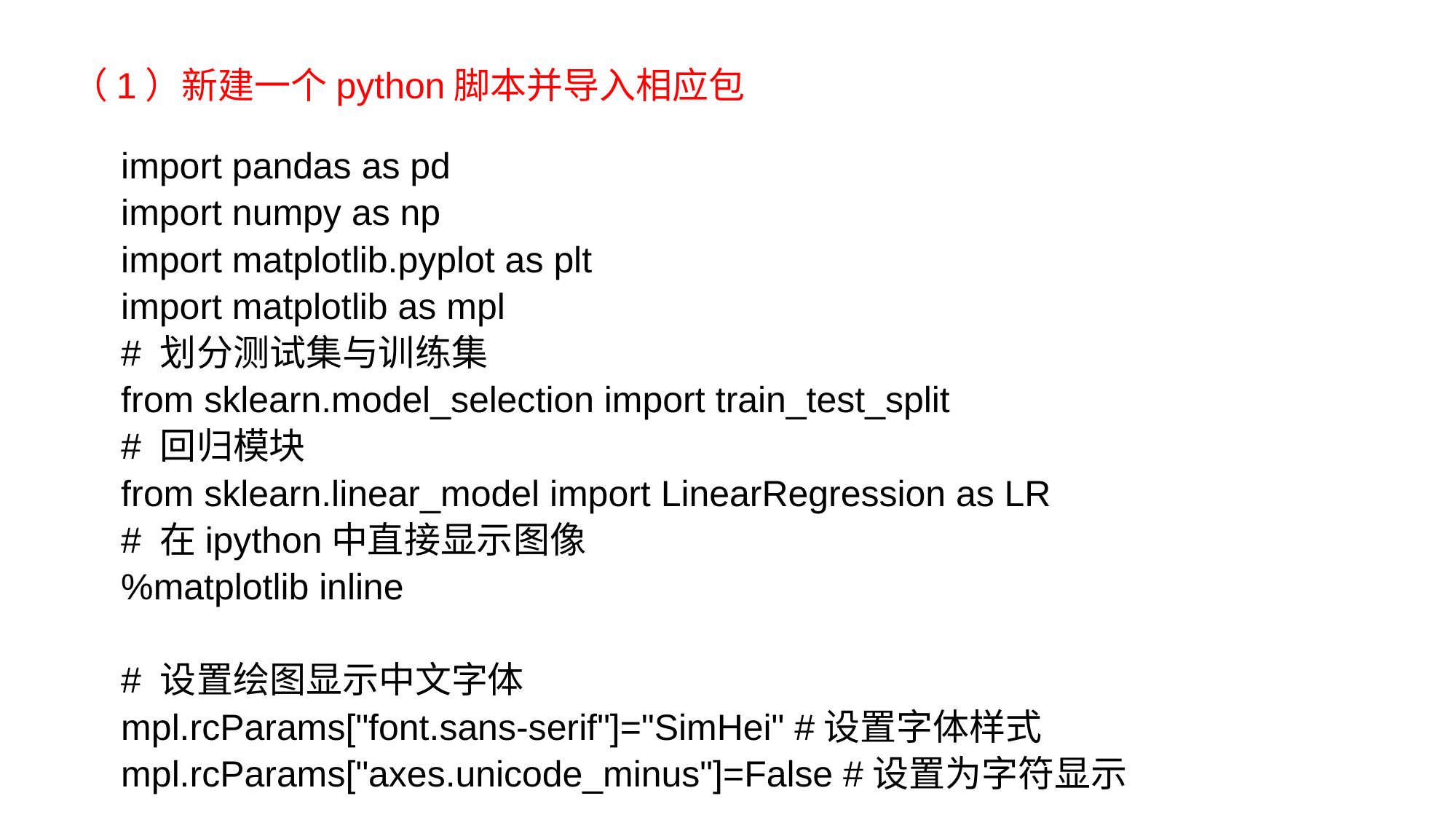

（1）新建一个python脚本并导入相应包
import pandas as pd
import numpy as np
import matplotlib.pyplot as plt
import matplotlib as mpl
# 划分测试集与训练集
from sklearn.model_selection import train_test_split
# 回归模块
from sklearn.linear_model import LinearRegression as LR
# 在ipython中直接显示图像
%matplotlib inline

# 设置绘图显示中文字体
mpl.rcParams["font.sans-serif"]="SimHei" #设置字体样式
mpl.rcParams["axes.unicode_minus"]=False #设置为字符显示
TEXT  add here
TEXT  add here
TEXT  add here